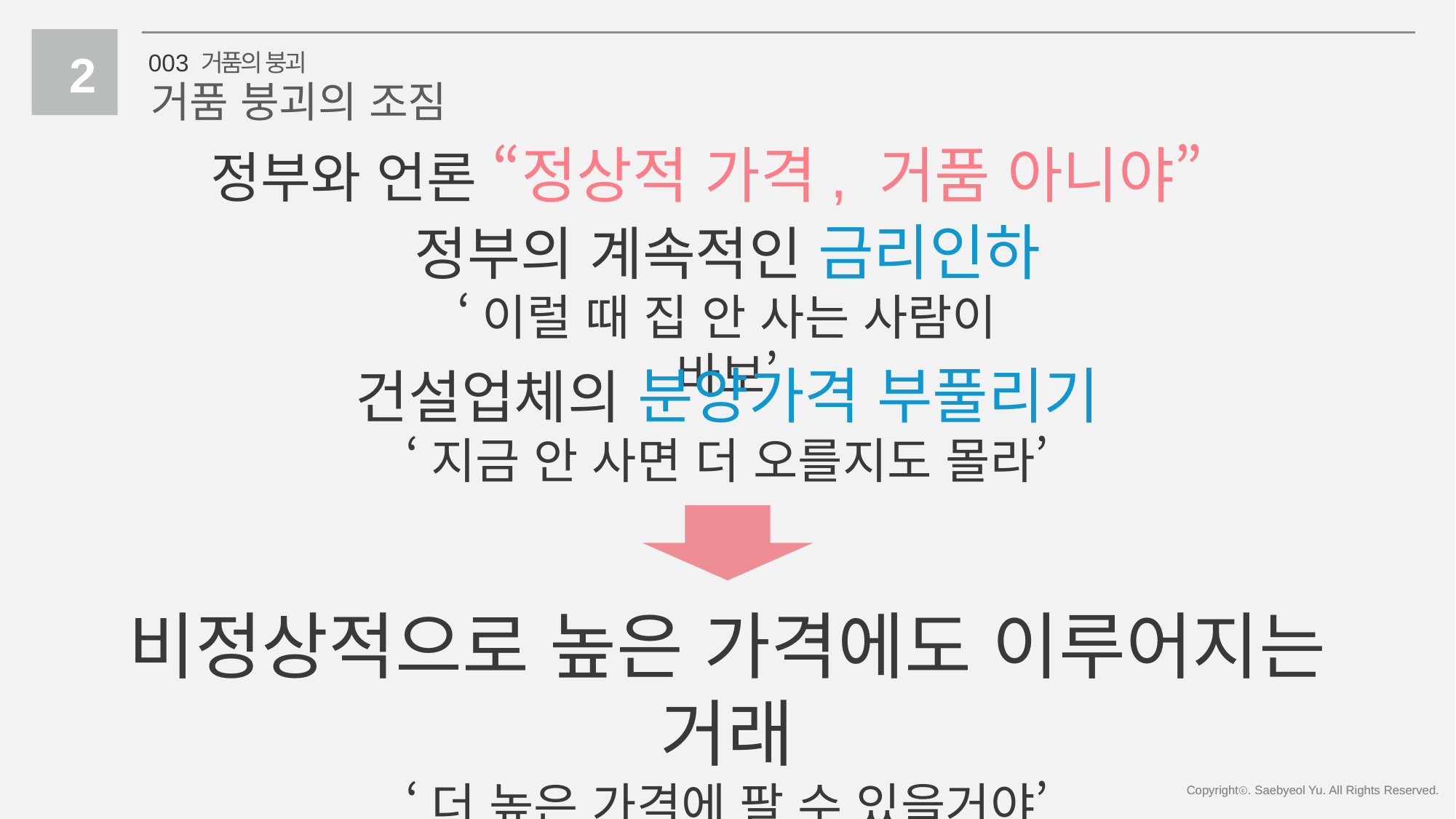

2
003 거품의 붕괴
거품 붕괴의 조짐
정부와 언론 “정상적 가격, 거품 아니야”
정부의 계속적인 금리인하
‘이럴 때 집 안 사는 사람이 바보’
건설업체의 분양가격 부풀리기
‘지금 안 사면 더 오를지도 몰라’

비정상적으로 높은 가격에도 이루어지는 거래
‘더 높은 가격에 팔 수 있을거야’
Copyrightⓒ. Saebyeol Yu. All Rights Reserved.